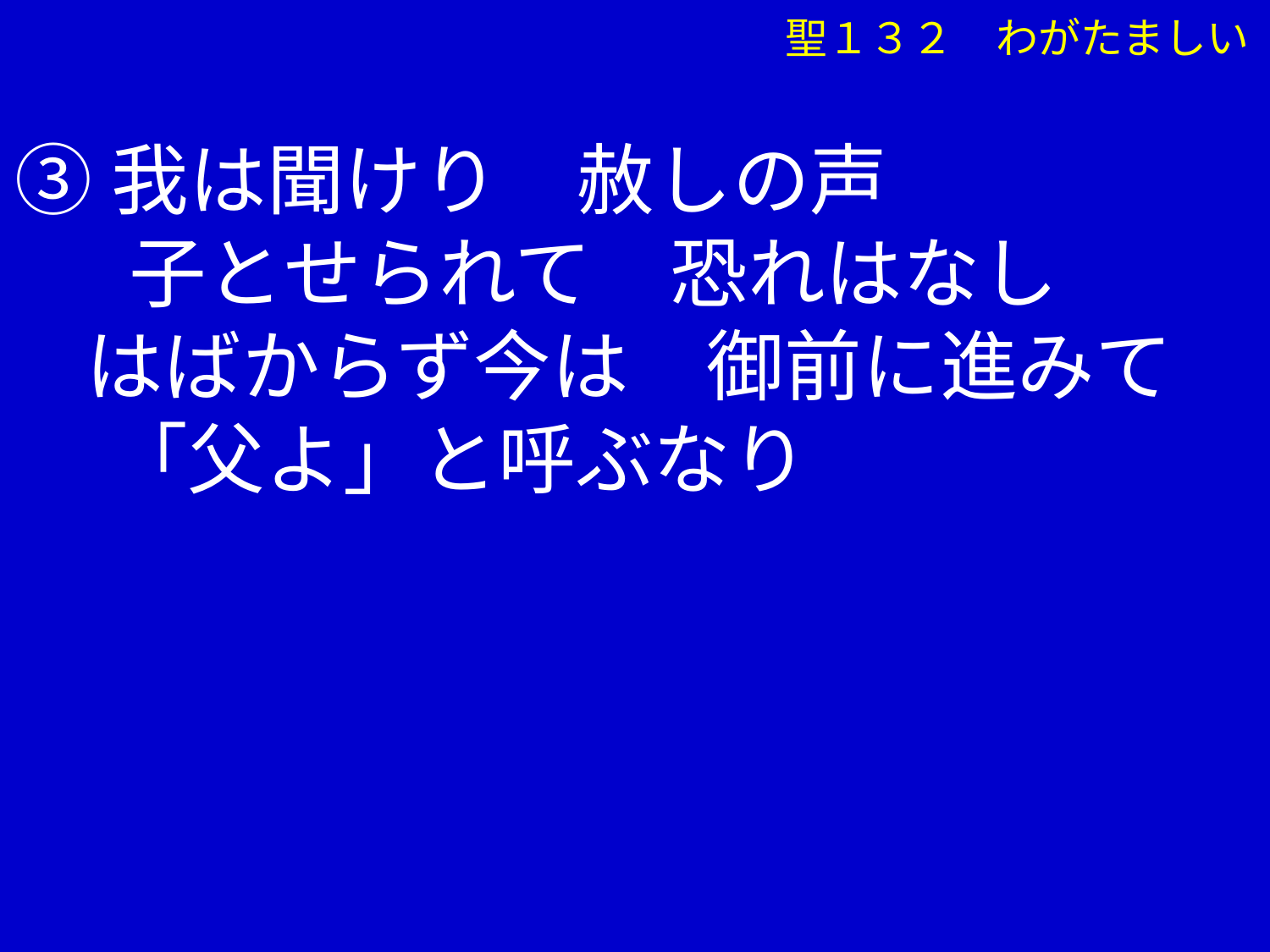

聖１３２　わがたましい
③我は聞けり　赦しの声
 　子とせられて　恐れはなし
   はばからず今は　御前に進みて
　 「父よ」と呼ぶなり